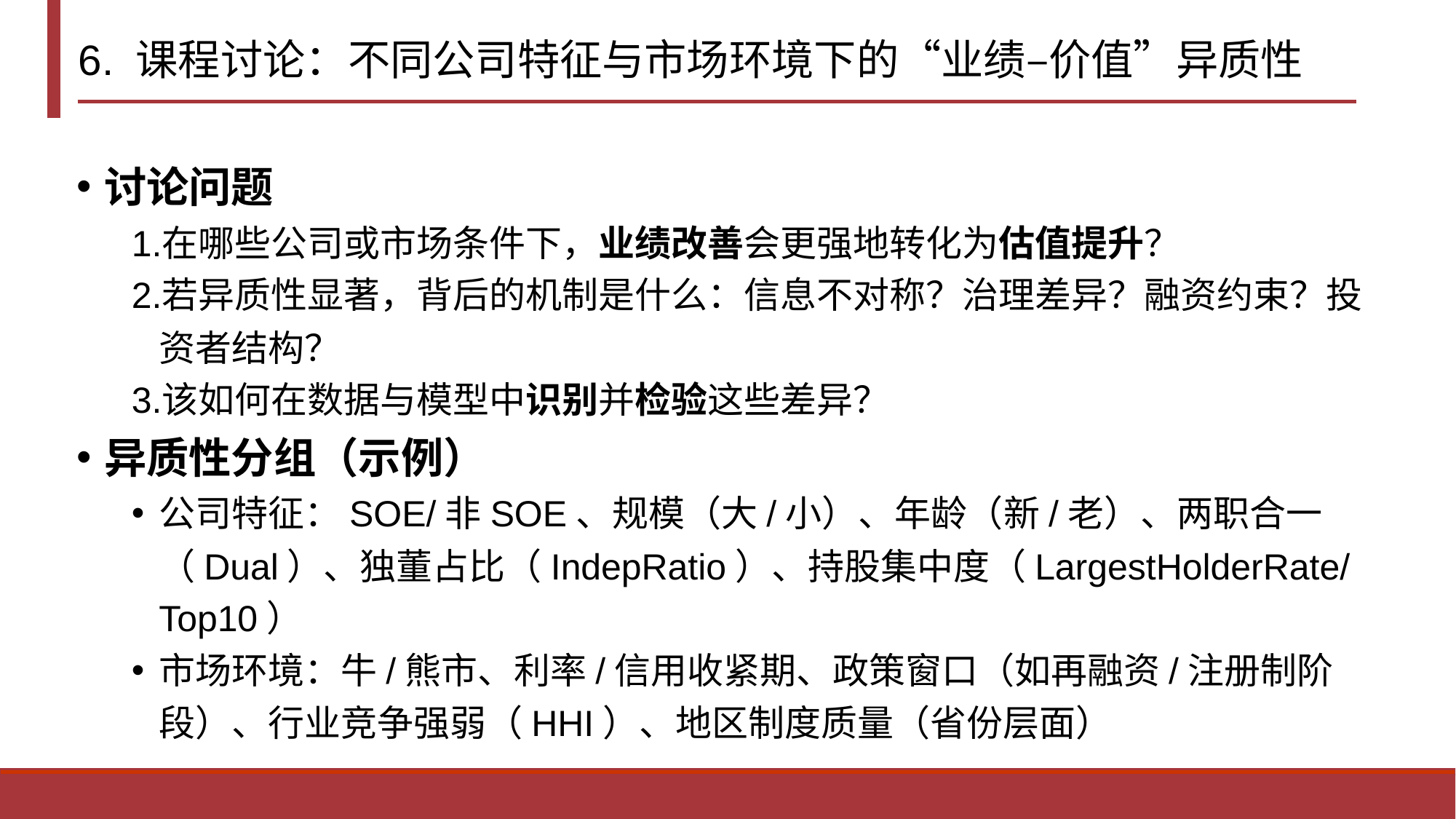

# 6. 课程讨论：不同公司特征与市场环境下的“业绩–价值”异质性
讨论问题
在哪些公司或市场条件下，业绩改善会更强地转化为估值提升？
若异质性显著，背后的机制是什么：信息不对称？治理差异？融资约束？投资者结构？
该如何在数据与模型中识别并检验这些差异？
异质性分组（示例）
公司特征：SOE/非SOE、规模（大/小）、年龄（新/老）、两职合一（Dual）、独董占比（IndepRatio）、持股集中度（LargestHolderRate/Top10）
市场环境：牛/熊市、利率/信用收紧期、政策窗口（如再融资/注册制阶段）、行业竞争强弱（HHI）、地区制度质量（省份层面）